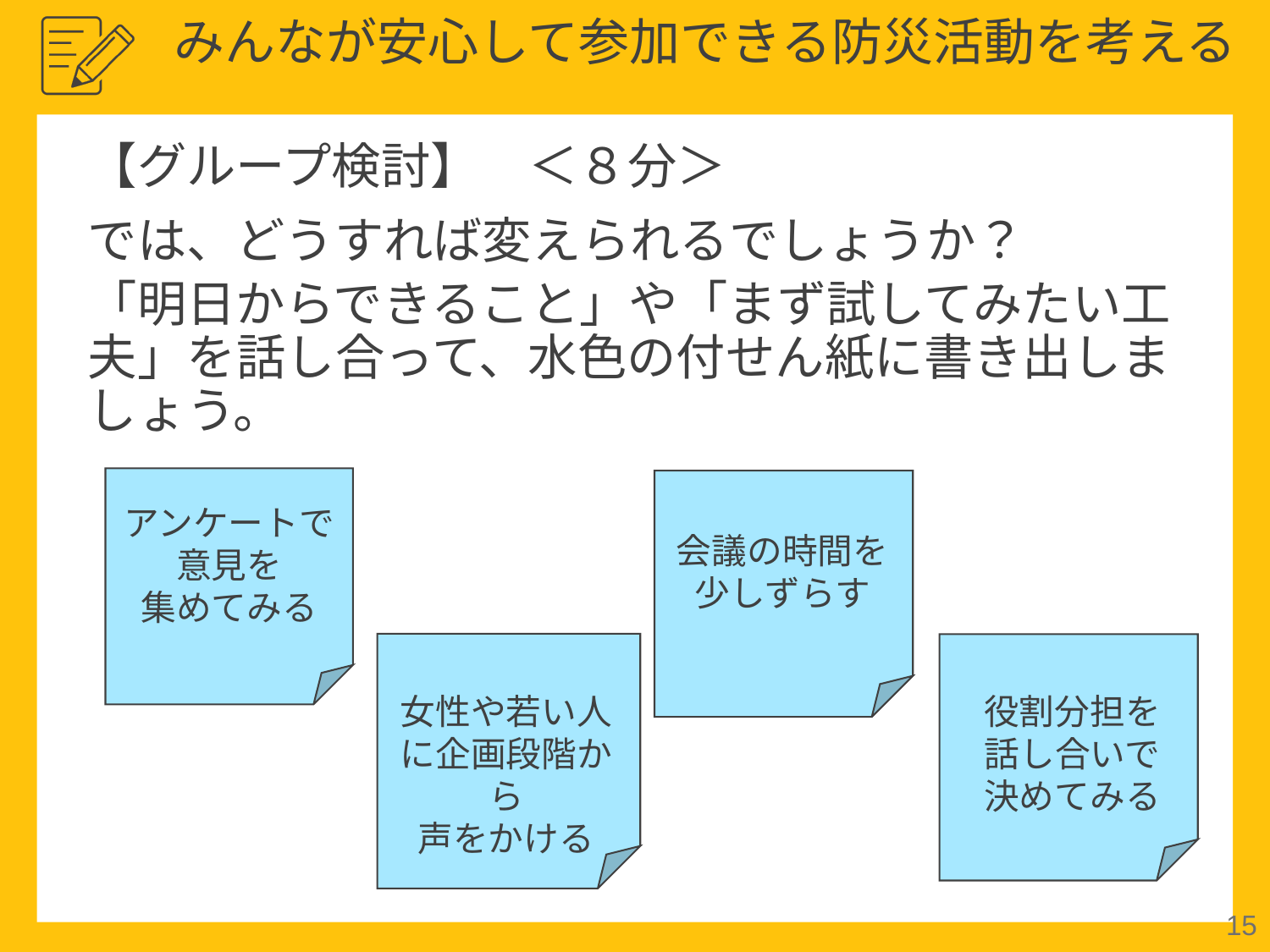

みんなが安心して参加できる防災活動を考える
【グループ検討】　＜８分＞
では、どうすれば変えられるでしょうか？
「明日からできること」や「まず試してみたい工夫」を話し合って、水色の付せん紙に書き出しましょう。

アンケートで
意見を
集めてみる
会議の時間を少しずらす

女性や若い人に企画段階から
声をかける
役割分担を
話し合いで
決めてみる
15